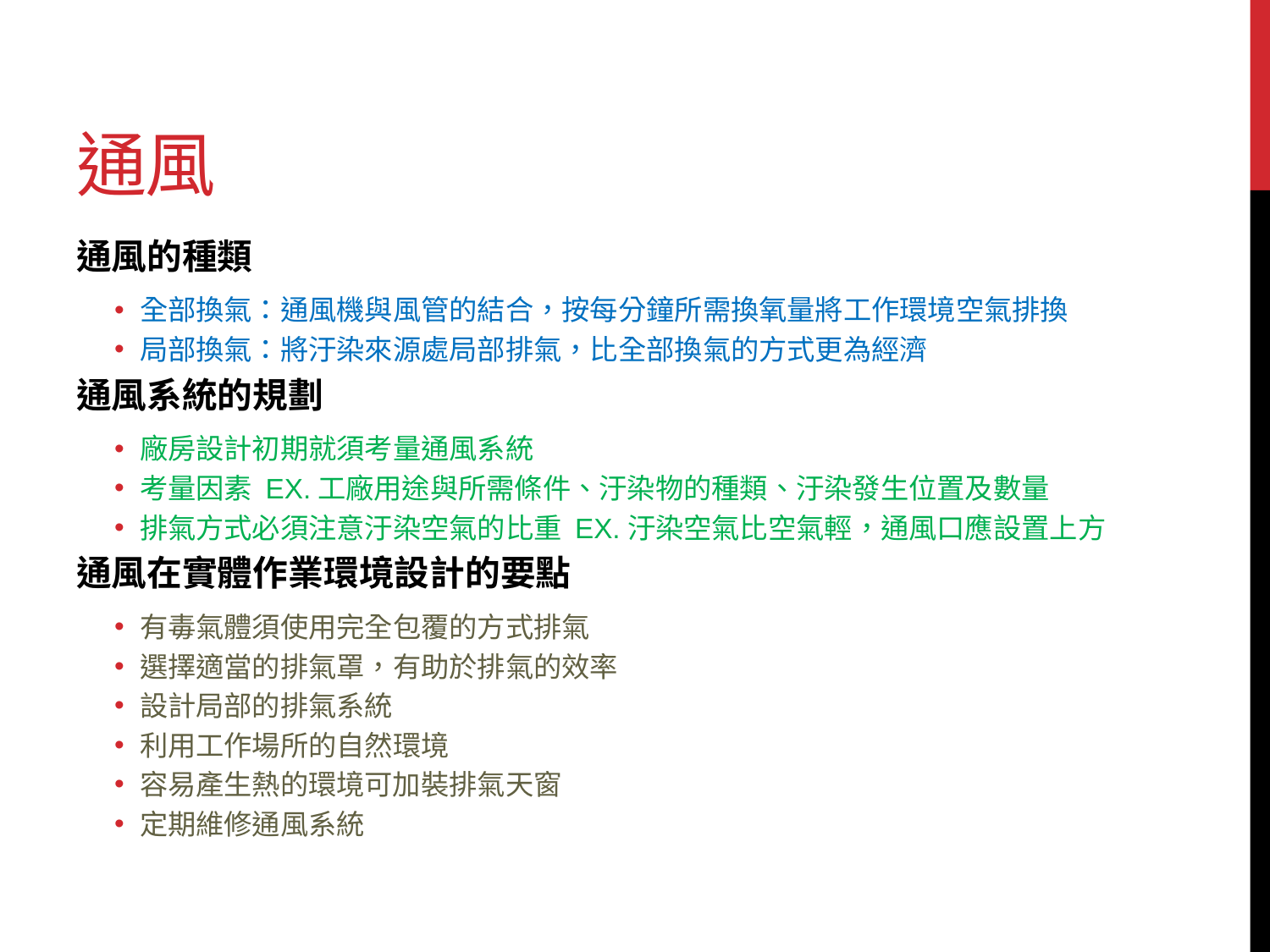

# 通風
通風的種類
全部換氣：通風機與風管的結合，按每分鐘所需換氧量將工作環境空氣排換
局部換氣：將汙染來源處局部排氣，比全部換氣的方式更為經濟
通風系統的規劃
廠房設計初期就須考量通風系統
考量因素 EX.工廠用途與所需條件、汙染物的種類、汙染發生位置及數量
排氣方式必須注意汙染空氣的比重 EX.汙染空氣比空氣輕，通風口應設置上方
通風在實體作業環境設計的要點
有毒氣體須使用完全包覆的方式排氣
選擇適當的排氣罩，有助於排氣的效率
設計局部的排氣系統
利用工作場所的自然環境
容易產生熱的環境可加裝排氣天窗
定期維修通風系統